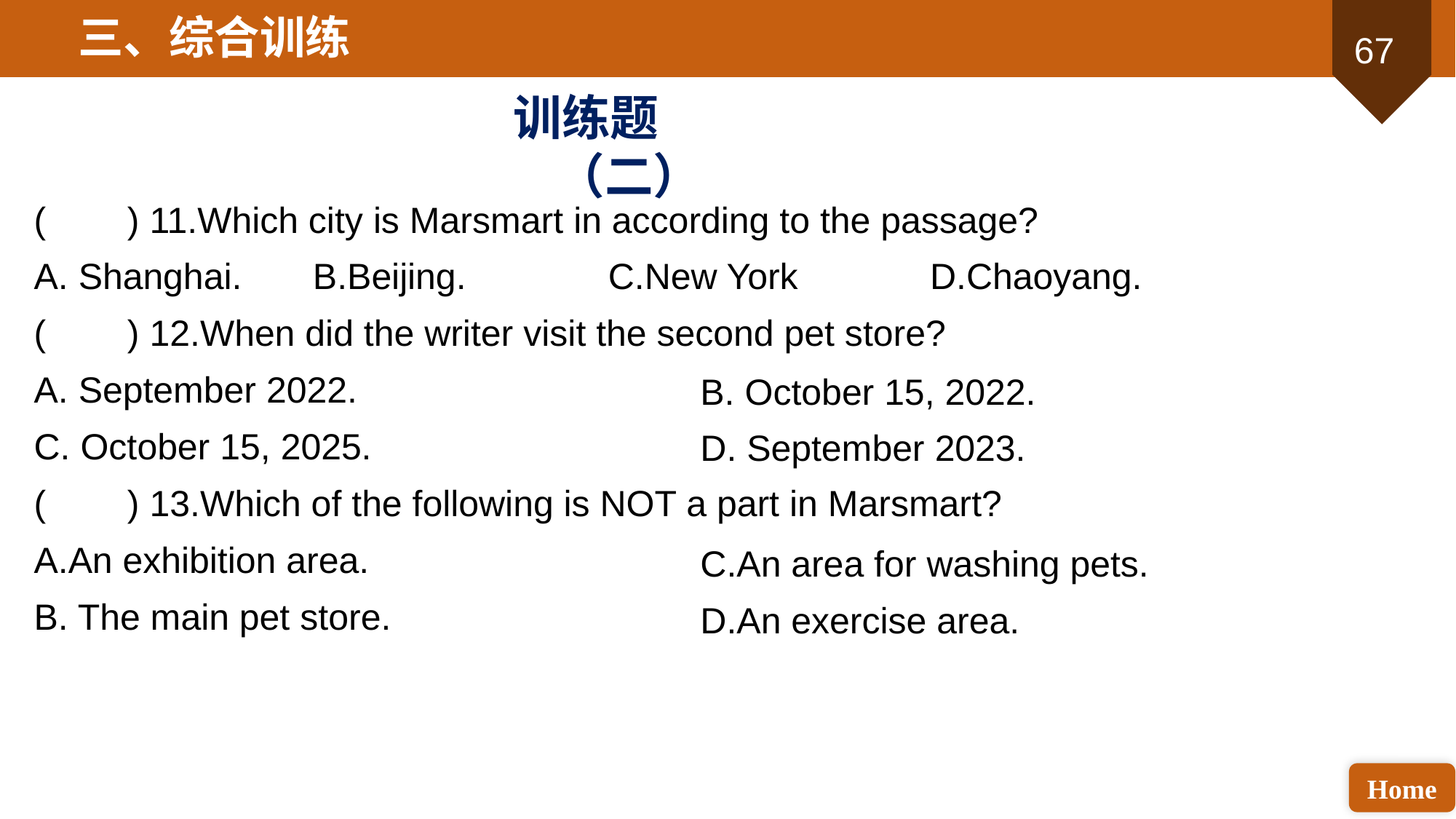

三、综合训练
训练题（二）
(        ) 11.Which city is Marsmart in according to the passage?
A. Shanghai.       B.Beijing.              C.New York             D.Chaoyang.
(        ) 12.When did the writer visit the second pet store?
A. September 2022.
C. October 15, 2025.
(        ) 13.Which of the following is NOT a part in Marsmart?
A.An exhibition area.
B. The main pet store.

B. October 15, 2022.
D. September 2023.
C.An area for washing pets.
D.An exercise area.